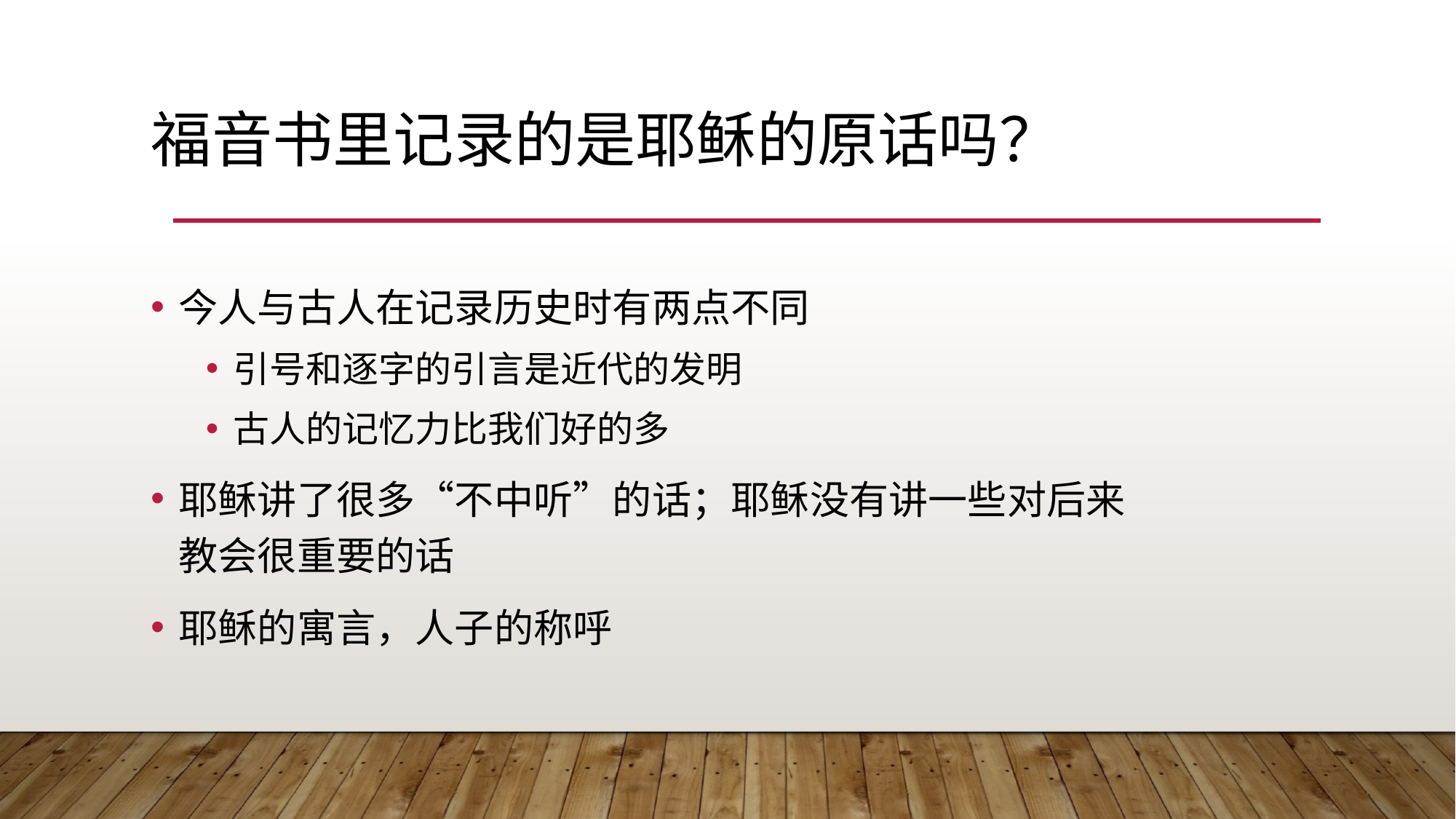

# 福音书里记录的是耶稣的原话吗？
今人与古人在记录历史时有两点不同
引号和逐字的引言是近代的发明
古人的记忆力比我们好的多
耶稣讲了很多“不中听”的话；耶稣没有讲一些对后来教会很重要的话
耶稣的寓言，人子的称呼